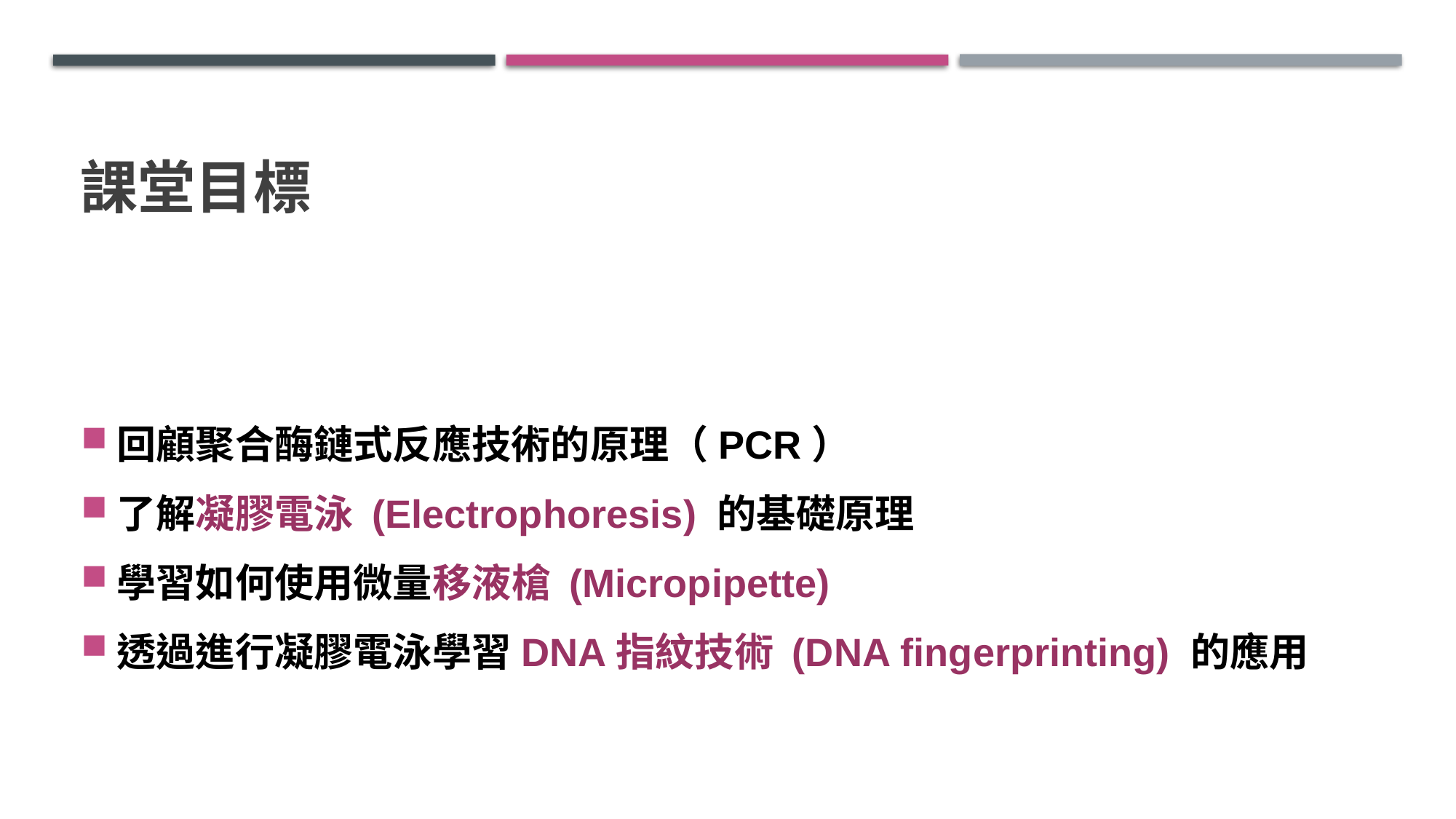

# 課堂目標
回顧聚合酶鏈式反應技術的原理（PCR）
了解凝膠電泳 (Electrophoresis) 的基礎原理
學習如何使用微量移液槍 (Micropipette)
透過進行凝膠電泳學習DNA指紋技術 (DNA fingerprinting) 的應用